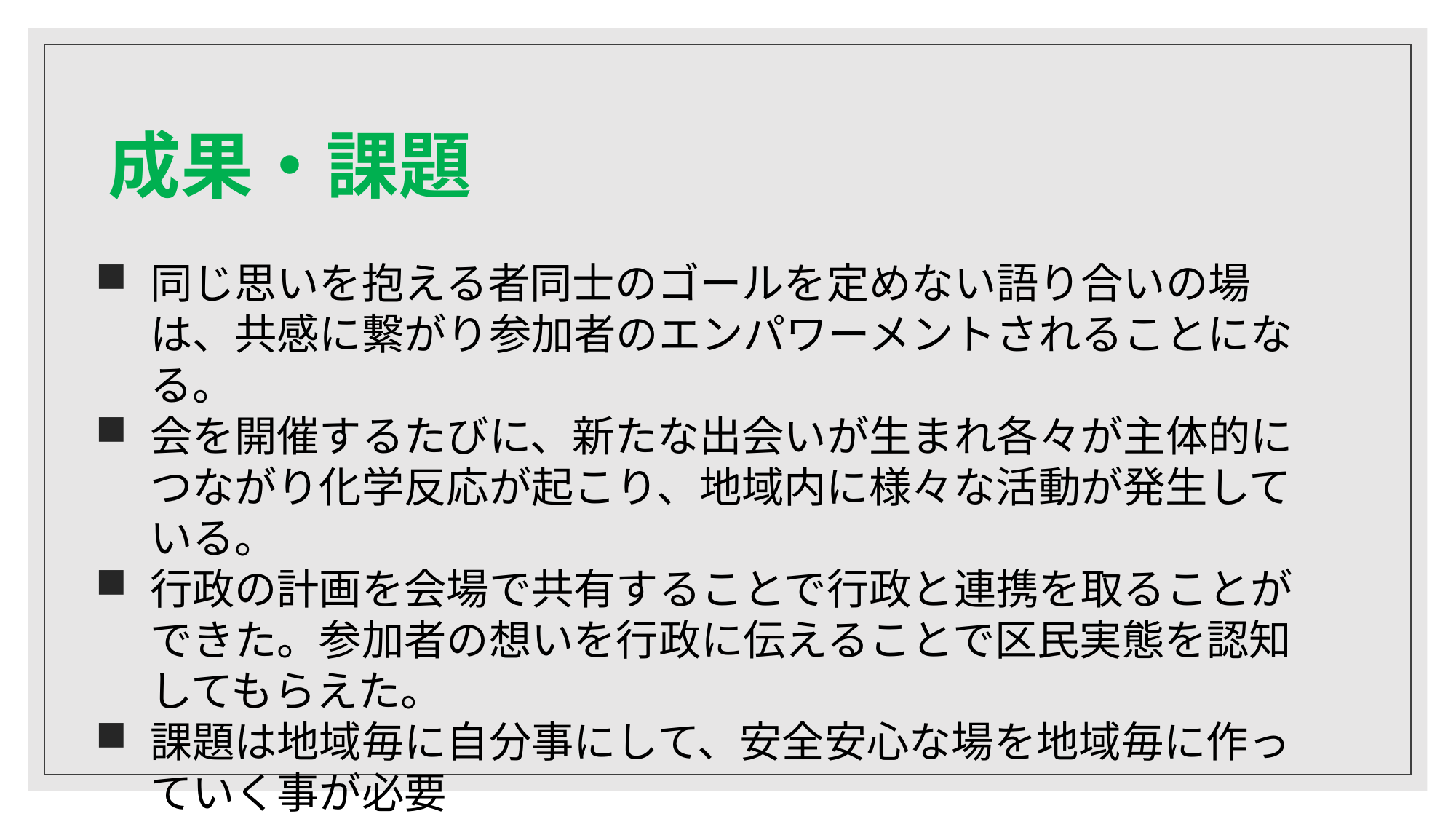

# 成果・課題
同じ思いを抱える者同士のゴールを定めない語り合いの場は、共感に繋がり参加者のエンパワーメントされることになる。
会を開催するたびに、新たな出会いが生まれ各々が主体的につながり化学反応が起こり、地域内に様々な活動が発生している。
行政の計画を会場で共有することで行政と連携を取ることができた。参加者の想いを行政に伝えることで区民実態を認知してもらえた。
課題は地域毎に自分事にして、安全安心な場を地域毎に作っていく事が必要